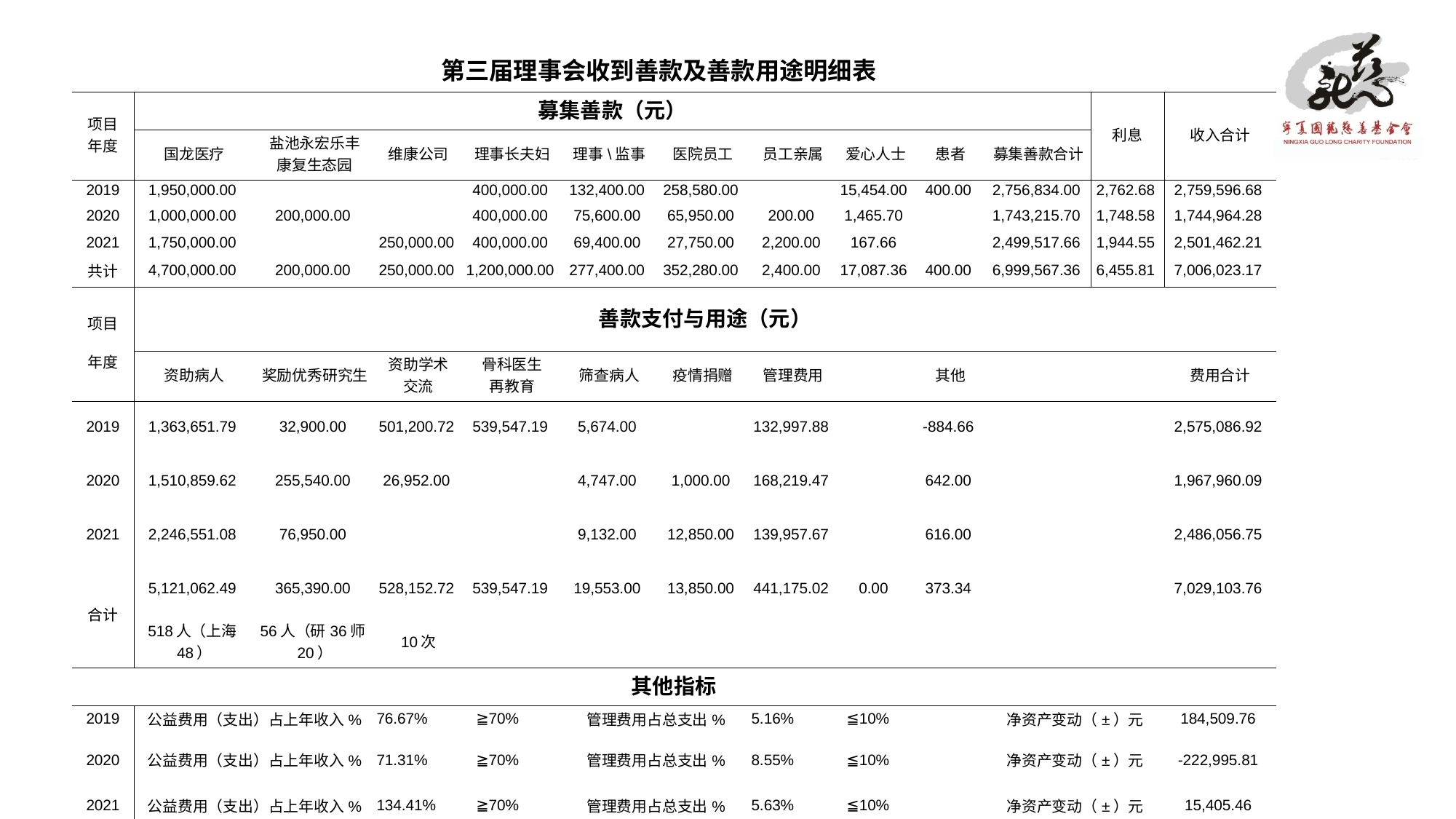

| 第三届理事会收到善款及善款用途明细表 |  |  |  |  |  |  |  |  |  |  |  |  |
| --- | --- | --- | --- | --- | --- | --- | --- | --- | --- | --- | --- | --- |
| 项目 年度 | 募集善款（元） |  |  |  |  |  |  |  |  |  | 利息 | 收入合计 |
|  | 国龙医疗 | 盐池永宏乐丰 康复生态园 | 维康公司 | 理事长夫妇 | 理事\监事 | 医院员工 | 员工亲属 | 爱心人士 | 患者 | 募集善款合计 |  |  |
| 2019 | 1,950,000.00 |  |  | 400,000.00 | 132,400.00 | 258,580.00 |  | 15,454.00 | 400.00 | 2,756,834.00 | 2,762.68 | 2,759,596.68 |
| 2020 | 1,000,000.00 | 200,000.00 |  | 400,000.00 | 75,600.00 | 65,950.00 | 200.00 | 1,465.70 |  | 1,743,215.70 | 1,748.58 | 1,744,964.28 |
| 2021 | 1,750,000.00 |  | 250,000.00 | 400,000.00 | 69,400.00 | 27,750.00 | 2,200.00 | 167.66 |  | 2,499,517.66 | 1,944.55 | 2,501,462.21 |
| 共计 | 4,700,000.00 | 200,000.00 | 250,000.00 | 1,200,000.00 | 277,400.00 | 352,280.00 | 2,400.00 | 17,087.36 | 400.00 | 6,999,567.36 | 6,455.81 | 7,006,023.17 |
| 项目 年度 | 善款支付与用途（元） |  |  |  |  |  |  |  |  |  |  |  |
|  | 资助病人 | 奖励优秀研究生 | 资助学术 交流 | 骨科医生 再教育 | 筛查病人 | 疫情捐赠 | 管理费用 |  | 其他 |  |  | 费用合计 |
| 2019 | 1,363,651.79 | 32,900.00 | 501,200.72 | 539,547.19 | 5,674.00 |  | 132,997.88 |  | -884.66 |  |  | 2,575,086.92 |
| 2020 | 1,510,859.62 | 255,540.00 | 26,952.00 |  | 4,747.00 | 1,000.00 | 168,219.47 |  | 642.00 |  |  | 1,967,960.09 |
| 2021 | 2,246,551.08 | 76,950.00 |  |  | 9,132.00 | 12,850.00 | 139,957.67 |  | 616.00 |  |  | 2,486,056.75 |
| 合计 | 5,121,062.49 | 365,390.00 | 528,152.72 | 539,547.19 | 19,553.00 | 13,850.00 | 441,175.02 | 0.00 | 373.34 |  |  | 7,029,103.76 |
|  | 518人（上海48） | 56人（研36师20） | 10次 |  |  |  |  |  |  |  |  |  |
| 其他指标 |  |  |  |  |  |  |  |  |  |  |  |  |
| 2019 | 公益费用（支出）占上年收入% |  | 76.67% | ≧70% | 管理费用占总支出% |  | 5.16% | ≦10% |  | 净资产变动（±）元 |  | 184,509.76 |
| 2020 | 公益费用（支出）占上年收入% |  | 71.31% | ≧70% | 管理费用占总支出% |  | 8.55% | ≦10% |  | 净资产变动（±）元 |  | -222,995.81 |
| 2021 | 公益费用（支出）占上年收入% |  | 134.41% | ≧70% | 管理费用占总支出% |  | 5.63% | ≦10% |  | 净资产变动（±）元 |  | 15,405.46 |